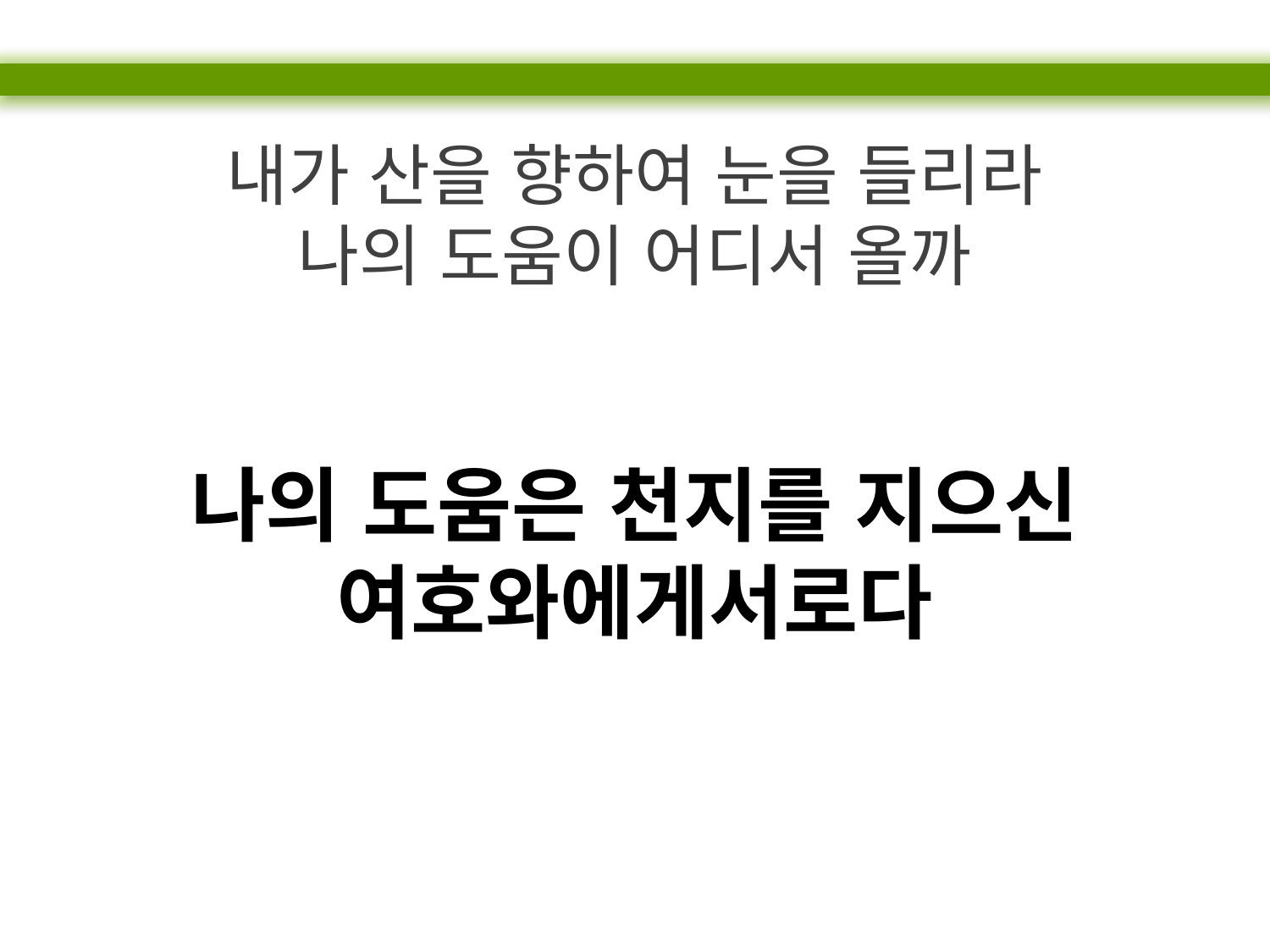

내가 산을 향하여 눈을 들리라
나의 도움이 어디서 올까
나의 도움은 천지를 지으신
여호와에게서로다